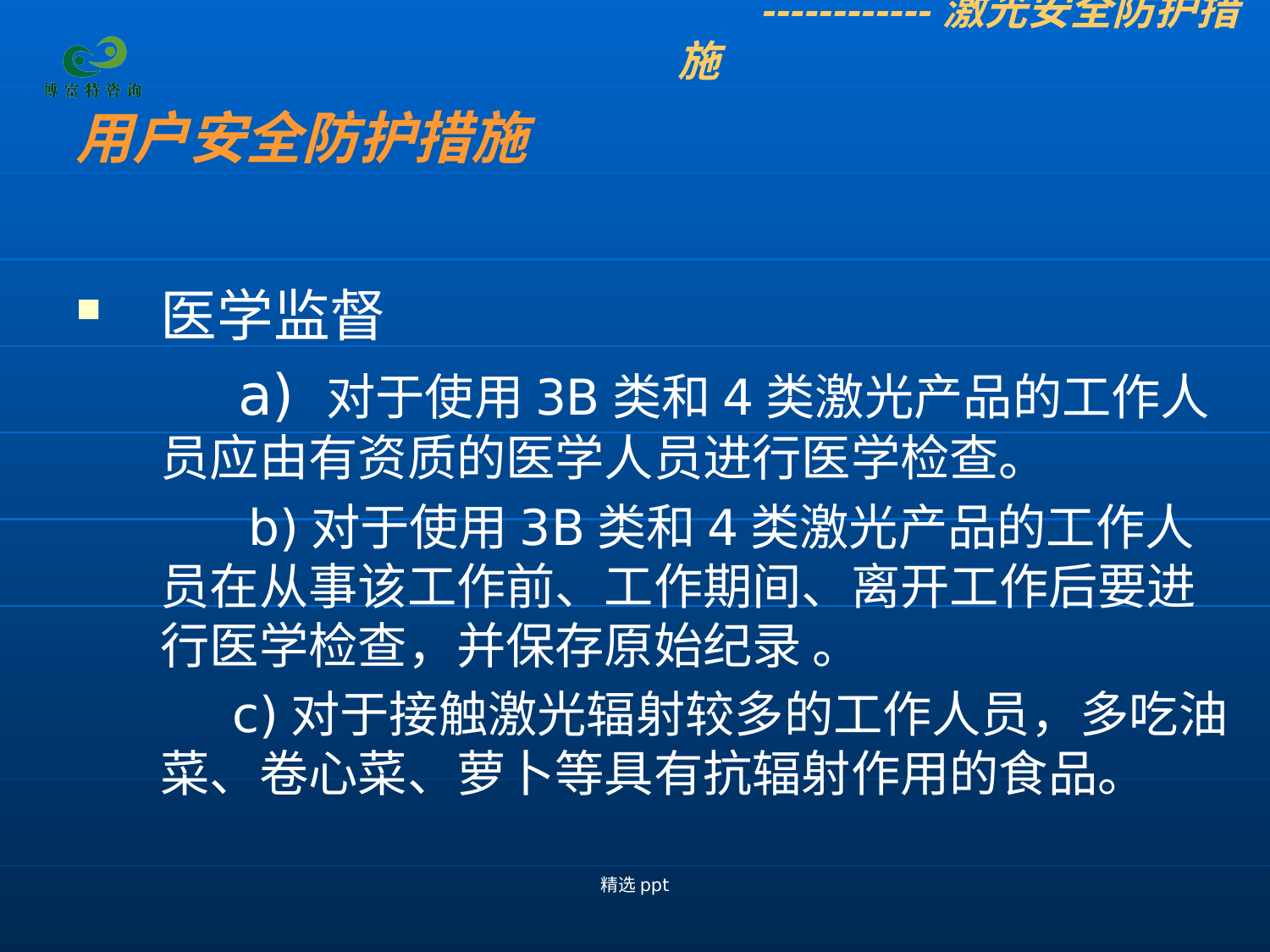

------------激光安全防护措施
用户安全防护措施

医学监督
         a) 对于使用3B类和4类激光产品的工作人员应由有资质的医学人员进行医学检查。
           b)对于使用3B类和4类激光产品的工作人员在从事该工作前、工作期间、离开工作后要进行医学检查，并保存原始纪录 。
          c)对于接触激光辐射较多的工作人员，多吃油菜、卷心菜、萝卜等具有抗辐射作用的食品。

38
精选ppt